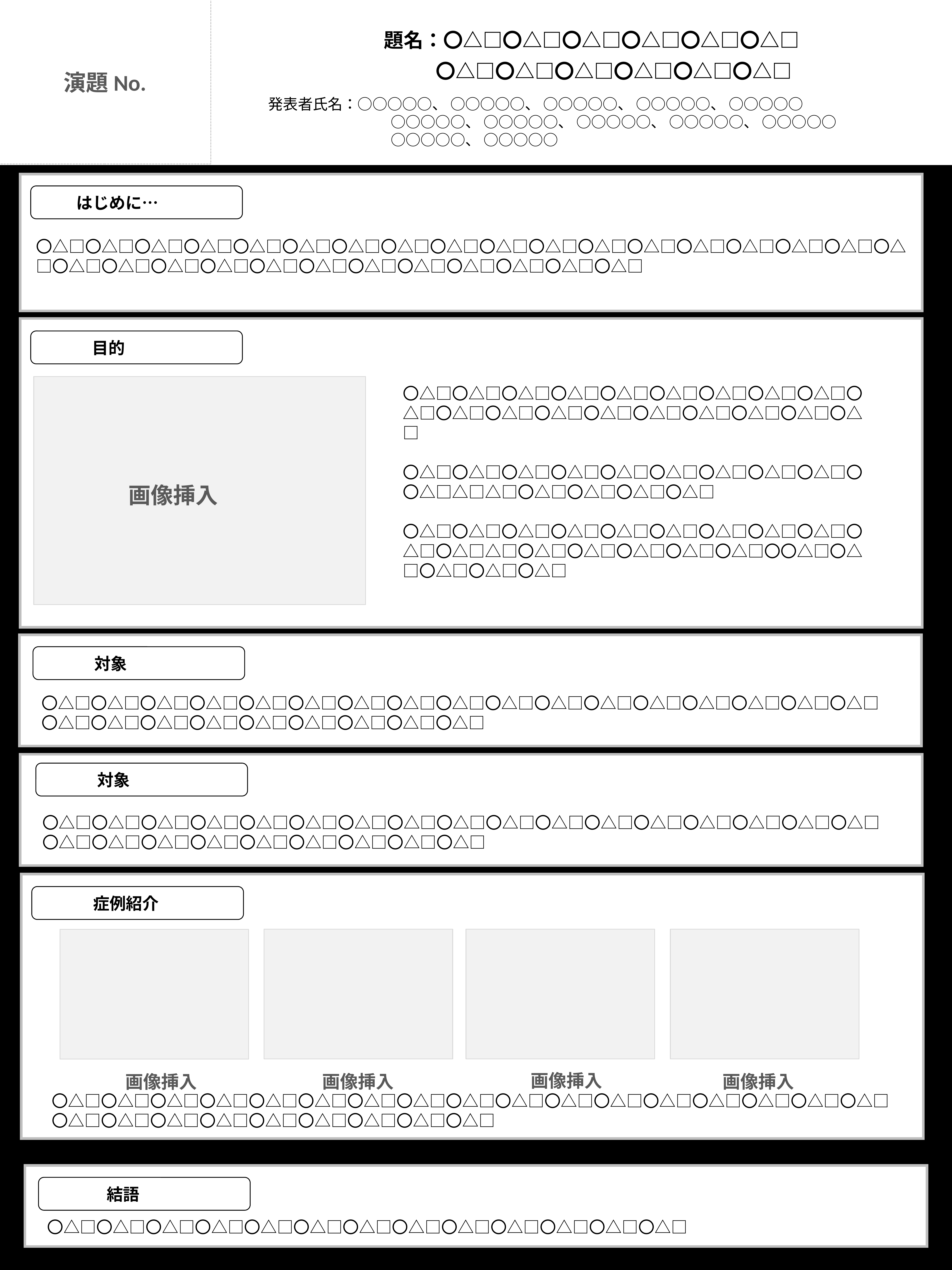

演題No.
題名：〇△□〇△□〇△□〇△□〇△□〇△□
  〇△□〇△□〇△□〇△□〇△□〇△□
発表者氏名：○○○○○、 ○○○○○、 ○○○○○、 ○○○○○、 ○○○○○
　　　　　　　　 ○○○○○、 ○○○○○、 ○○○○○、 ○○○○○、 ○○○○○
　　　　　　　　 ○○○○○、 ○○○○○

はじめに…
〇△□〇△□〇△□〇△□〇△□〇△□〇△□〇△□〇△□〇△□〇△□〇△□〇△□〇△□〇△□〇△□〇△□〇△□〇△□〇△□〇△□〇△□〇△□〇△□〇△□〇△□〇△□〇△□〇△□〇△□

目的

〇△□〇△□〇△□〇△□〇△□〇△□〇△□〇△□〇△□〇△□〇△□〇△□〇△□〇△□〇△□〇△□〇△□〇△□〇△□

〇△□〇△□〇△□〇△□〇△□〇△□〇△□〇△□〇△□〇〇△□△□△□〇△□〇△□〇△□〇△□

〇△□〇△□〇△□〇△□〇△□〇△□〇△□〇△□〇△□〇△□〇△□△□〇△□〇△□〇△□〇△□〇△□〇〇△□〇△□〇△□〇△□〇△□
画像挿入

対象
〇△□〇△□〇△□〇△□〇△□〇△□〇△□〇△□〇△□〇△□〇△□〇△□〇△□〇△□〇△□〇△□〇△□〇△□〇△□〇△□〇△□〇△□〇△□〇△□〇△□〇△□

対象
〇△□〇△□〇△□〇△□〇△□〇△□〇△□〇△□〇△□〇△□〇△□〇△□〇△□〇△□〇△□〇△□〇△□〇△□〇△□〇△□〇△□〇△□〇△□〇△□〇△□〇△□

症例紹介

画像挿入
画像挿入
画像挿入
画像挿入
〇△□〇△□〇△□〇△□〇△□〇△□〇△□〇△□〇△□〇△□〇△□〇△□〇△□〇△□〇△□〇△□〇△□〇△□〇△□〇△□〇△□〇△□〇△□〇△□〇△□〇△□

結語
〇△□〇△□〇△□〇△□〇△□〇△□〇△□〇△□〇△□〇△□〇△□〇△□〇△□